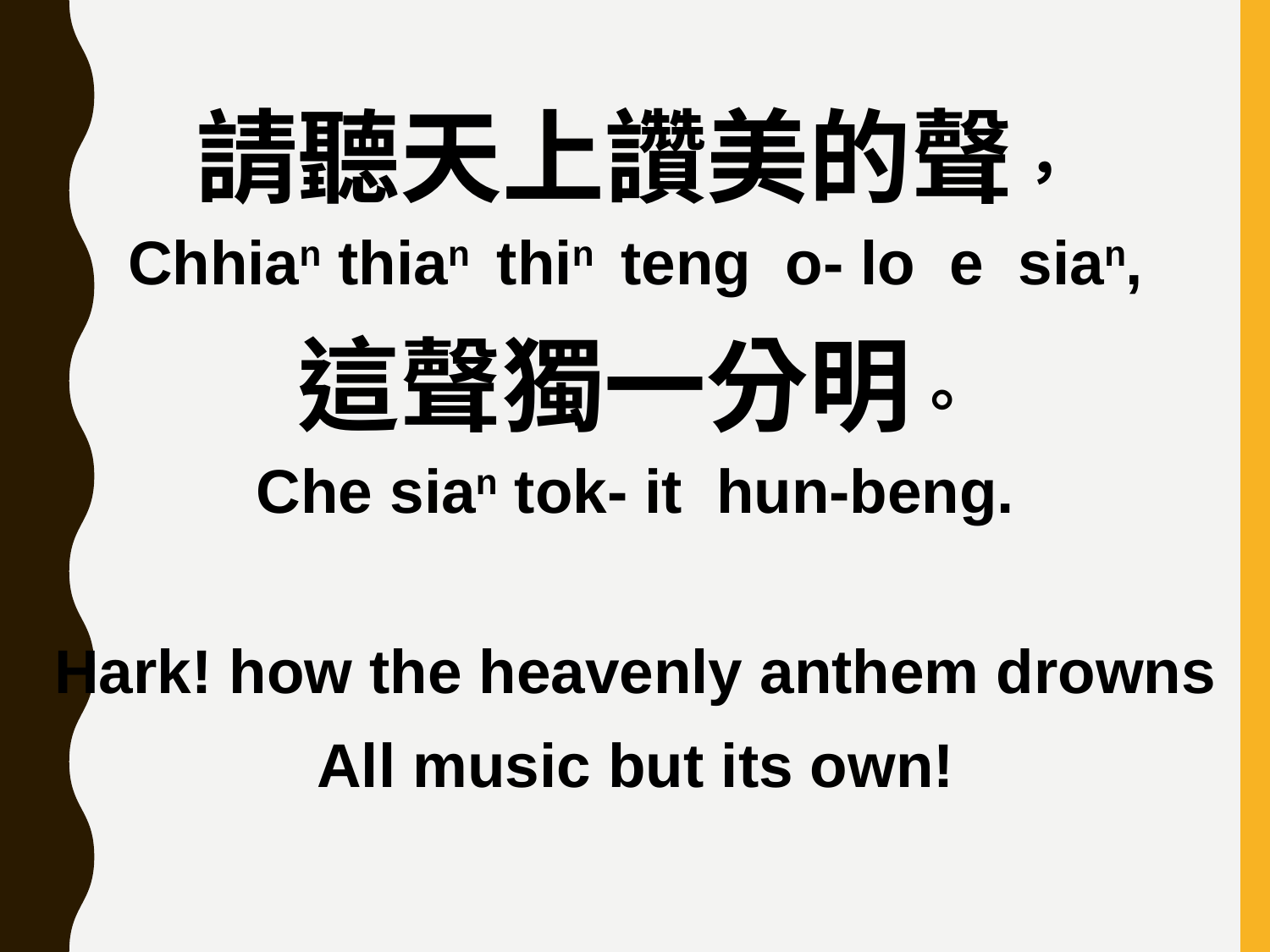

請聽天上讚美的聲，
Chhian thian  thin  teng  o- lo  e  sian,
這聲獨一分明。
Che sian tok- it  hun-beng.

Hark! how the heavenly anthem drowns
All music but its own!